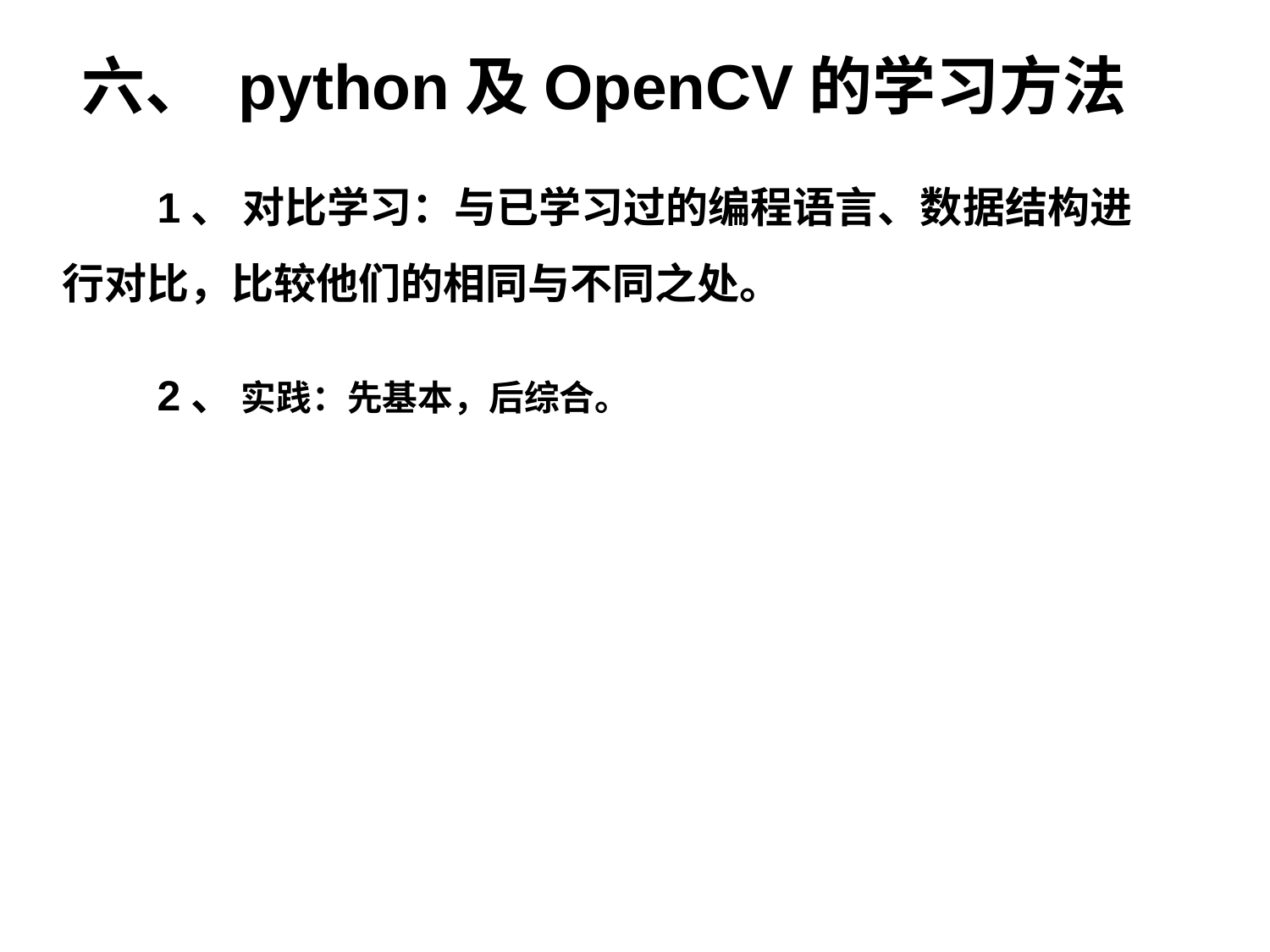

六、 python及OpenCV的学习方法
        1、 对比学习：与已学习过的编程语言、数据结构进行对比，比较他们的相同与不同之处。
        2、 实践：先基本，后综合。